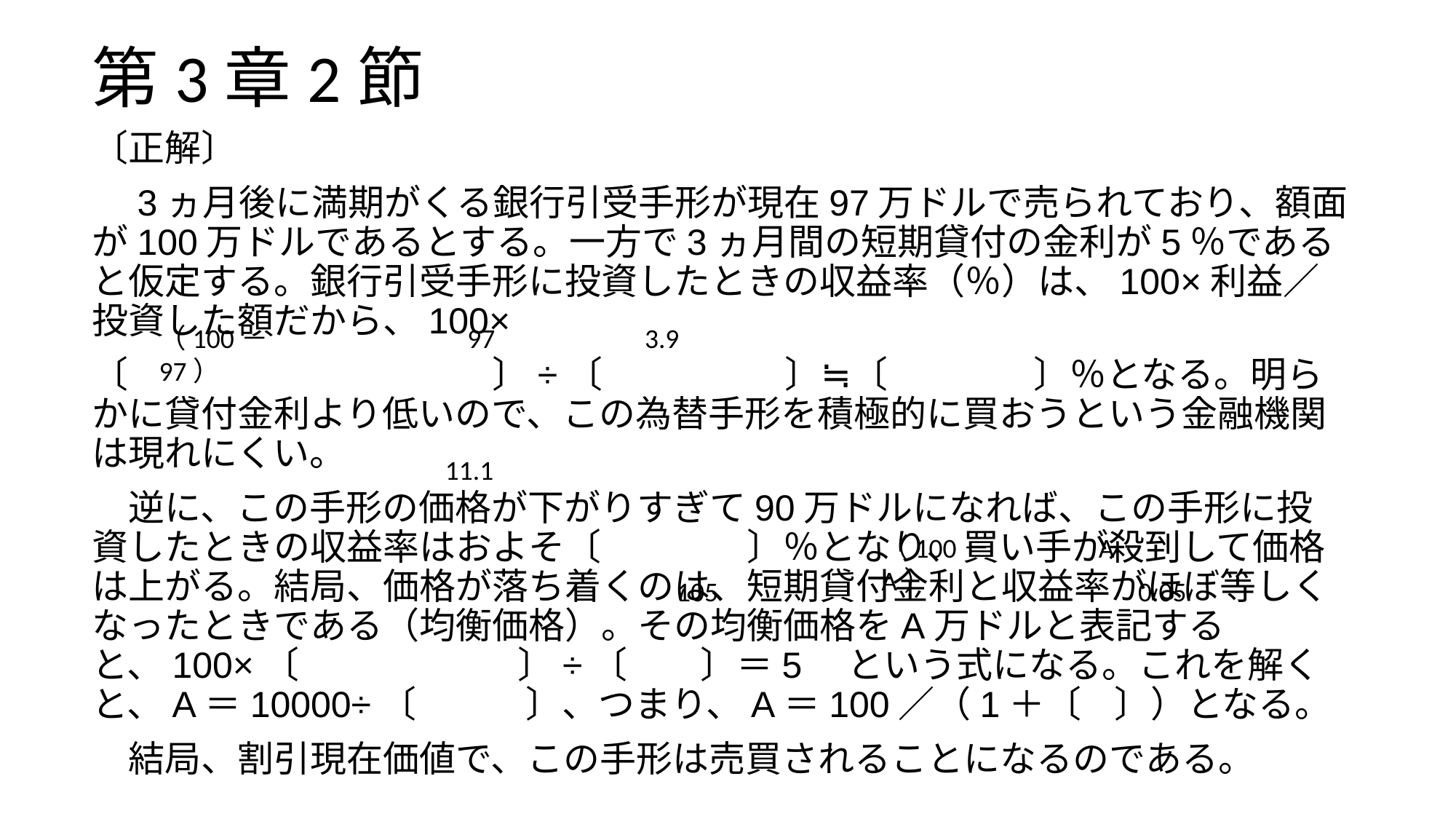

# 第3章2節
〔正解〕
　3ヵ月後に満期がくる銀行引受手形が現在97万ドルで売られており、額面が100万ドルであるとする。一方で3ヵ月間の短期貸付の金利が5％であると仮定する。銀行引受手形に投資したときの収益率（％）は、100×利益／投資した額だから、100×
〔　　　　　　　　　　〕÷〔　　　　　〕≒〔　　　　〕％となる。明らかに貸付金利より低いので、この為替手形を積極的に買おうという金融機関は現れにくい。
　逆に、この手形の価格が下がりすぎて90万ドルになれば、この手形に投資したときの収益率はおよそ〔　　　　〕％となり、買い手が殺到して価格は上がる。結局、価格が落ち着くのは、短期貸付金利と収益率がほぼ等しくなったときである（均衡価格）。その均衡価格をA万ドルと表記すると、100×〔　　　　　　〕÷〔　　〕＝5　という式になる。これを解くと、A＝10000÷〔　　　〕、つまり、A＝100／（1＋〔    〕）となる。
　結局、割引現在価値で、この手形は売買されることになるのである。
（100－97）
97
3.9
11.1

（100－A）
A
0.05
105